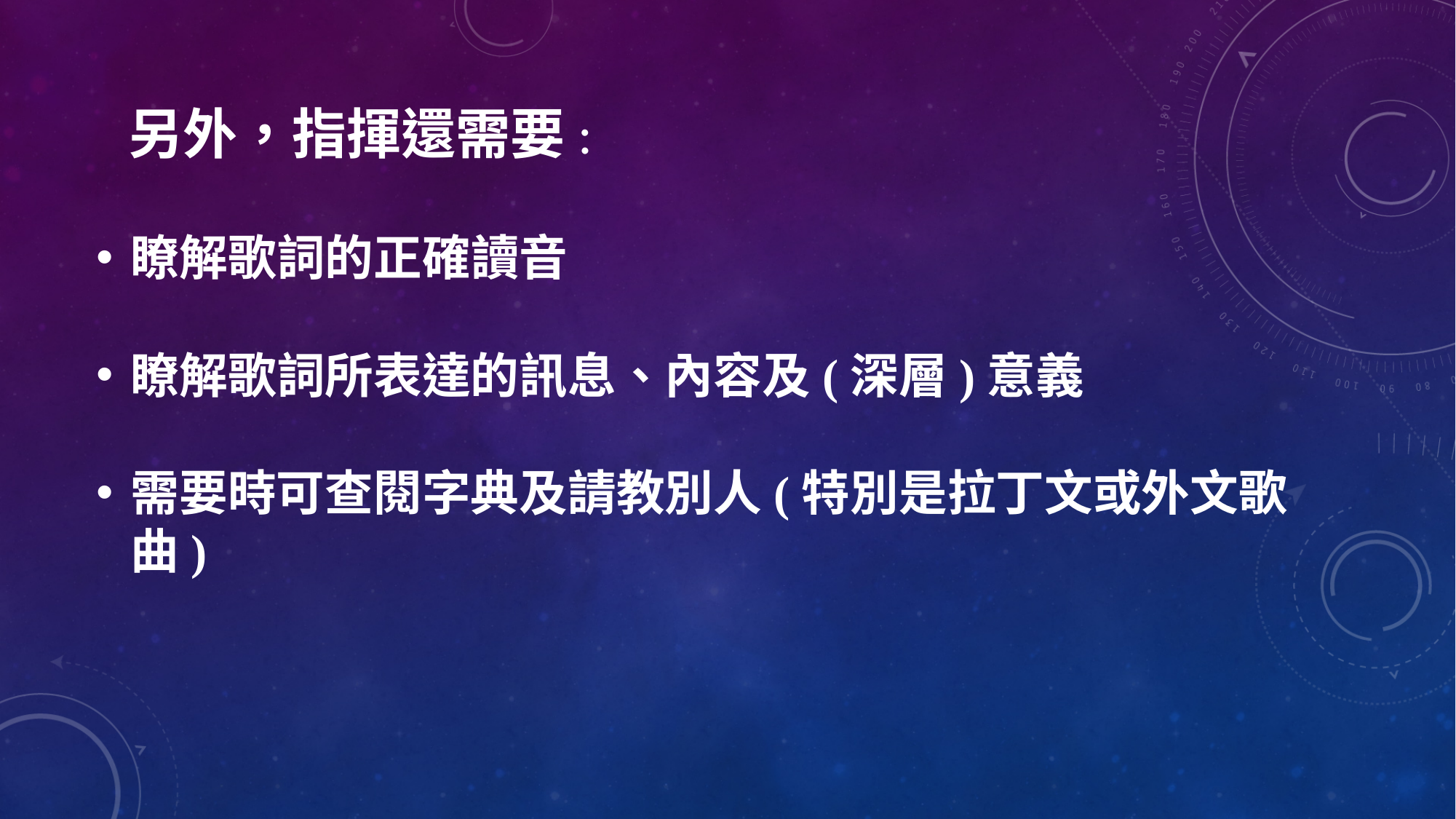

# 另外，指揮還需要:
瞭解歌詞的正確讀音

瞭解歌詞所表達的訊息、內容及(深層)意義

需要時可查閱字典及請教別人(特別是拉丁文或外文歌曲)